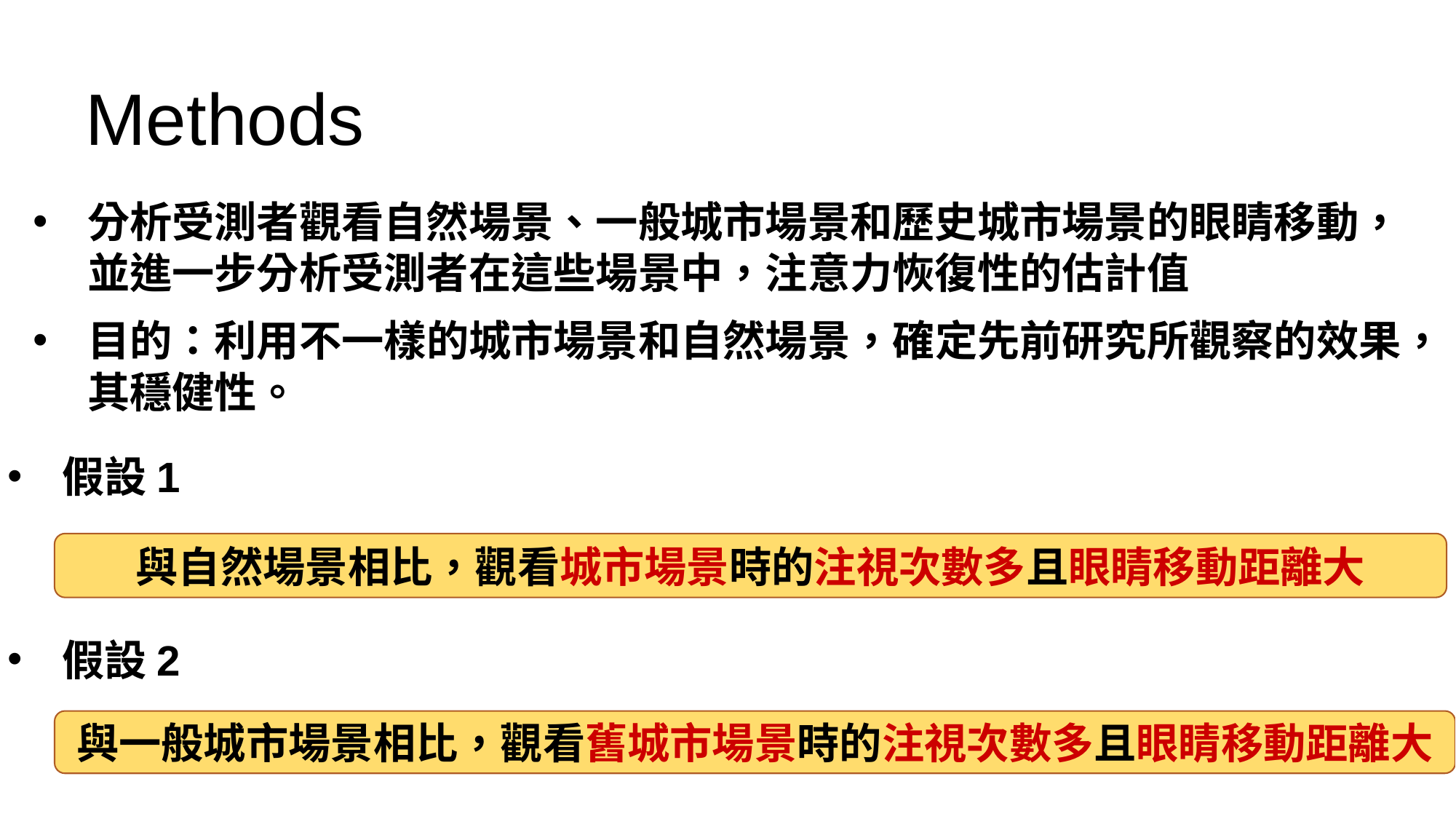

Methods
分析受測者觀看自然場景、一般城市場景和歷史城市場景的眼睛移動，並進一步分析受測者在這些場景中，注意力恢復性的估計值
目的：利用不一樣的城市場景和自然場景，確定先前研究所觀察的效果，其穩健性。
假設1
與自然場景相比，觀看城市場景時的注視次數多且眼睛移動距離大
假設2
與一般城市場景相比，觀看舊城市場景時的注視次數多且眼睛移動距離大